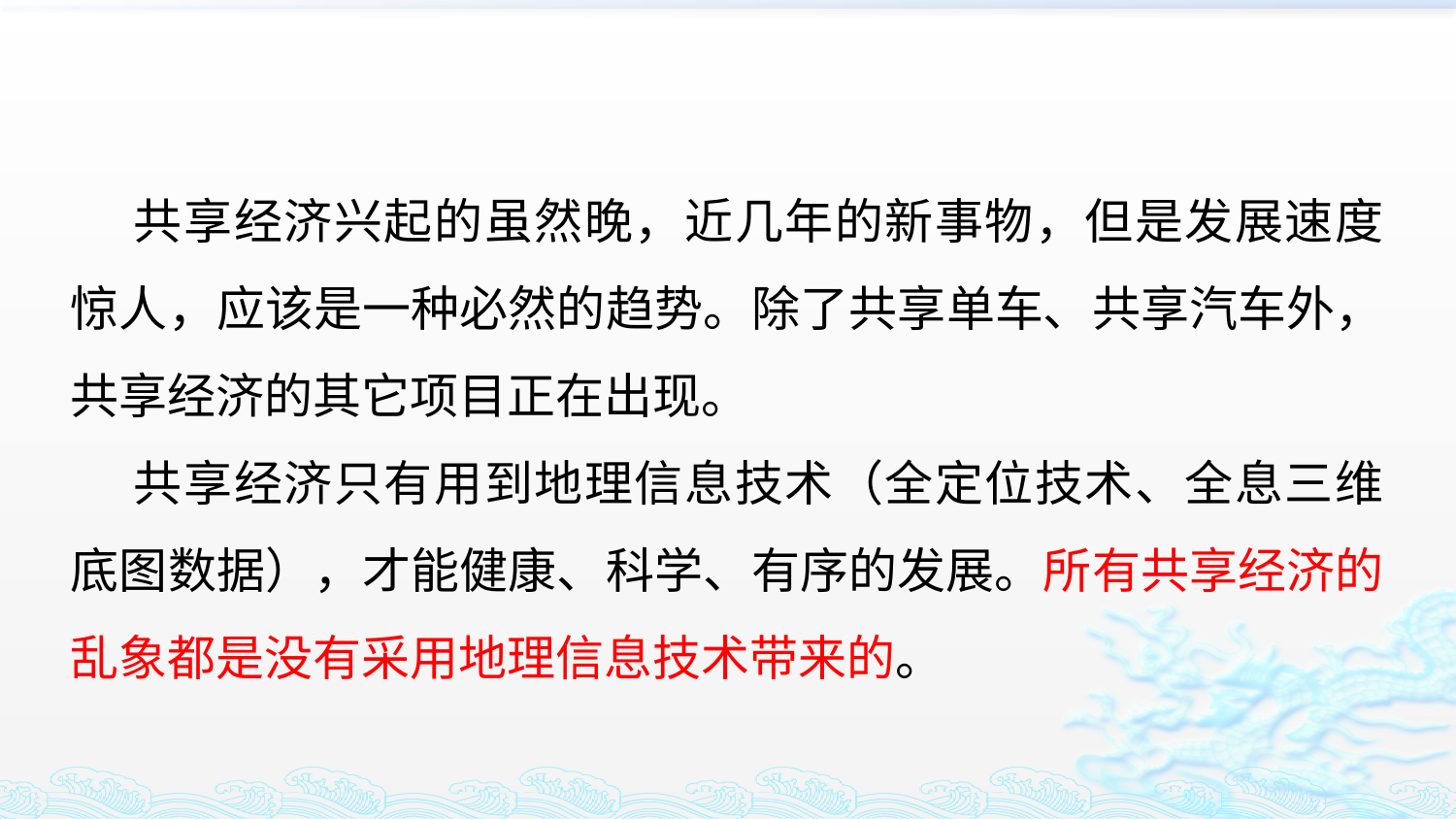

共享经济兴起的虽然晚，近几年的新事物，但是发展速度惊人，应该是一种必然的趋势。除了共享单车、共享汽车外，共享经济的其它项目正在出现。
    共享经济只有用到地理信息技术（全定位技术、全息三维底图数据），才能健康、科学、有序的发展。所有共享经济的乱象都是没有采用地理信息技术带来的。